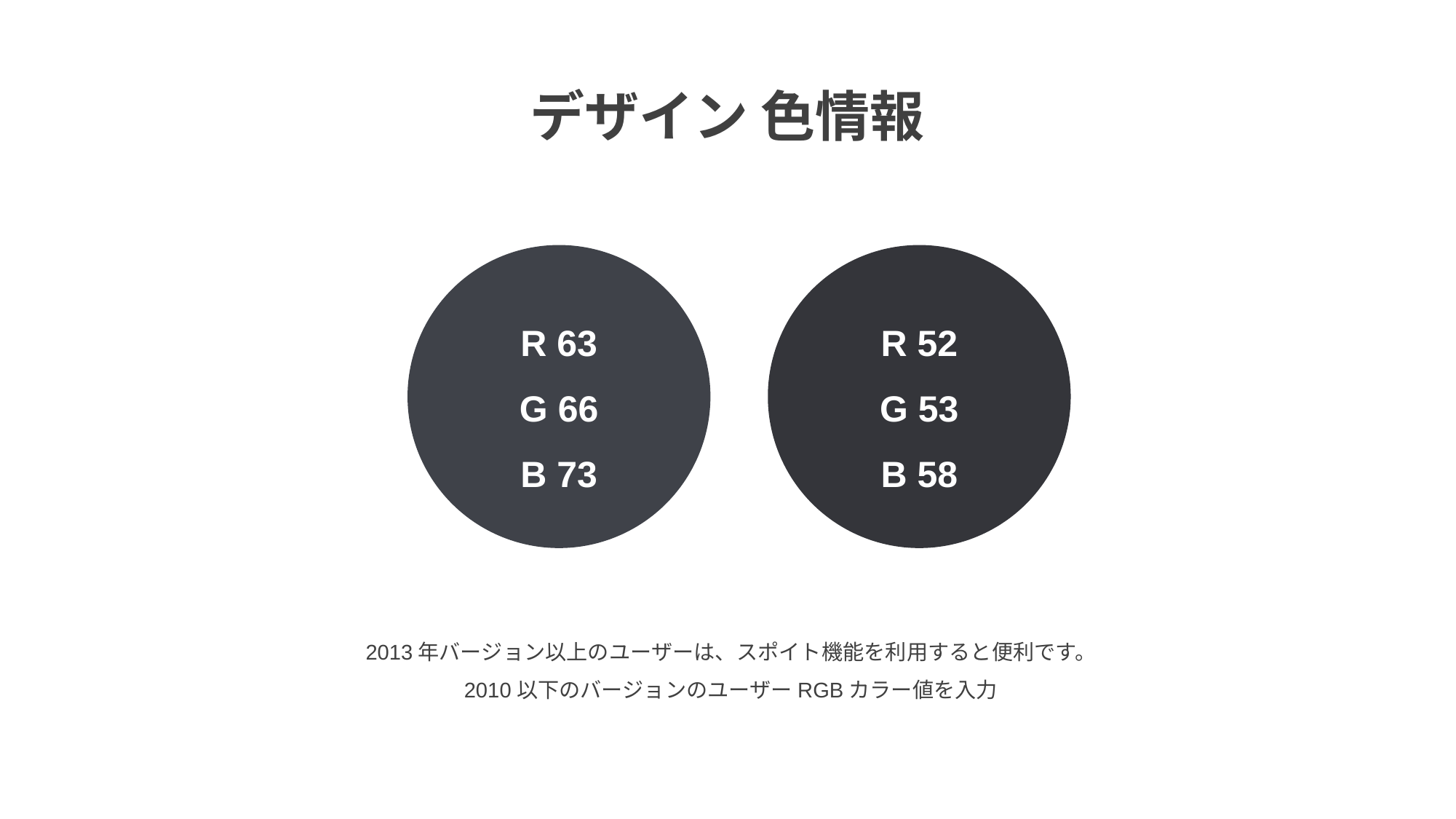

デザイン 色情報
R 52
G 53
B 58
R 63
G 66
B 73
2013年バージョン以上のユーザーは、スポイト機能を利用すると便利です。
2010以下のバージョンのユーザーRGBカラー値を入力